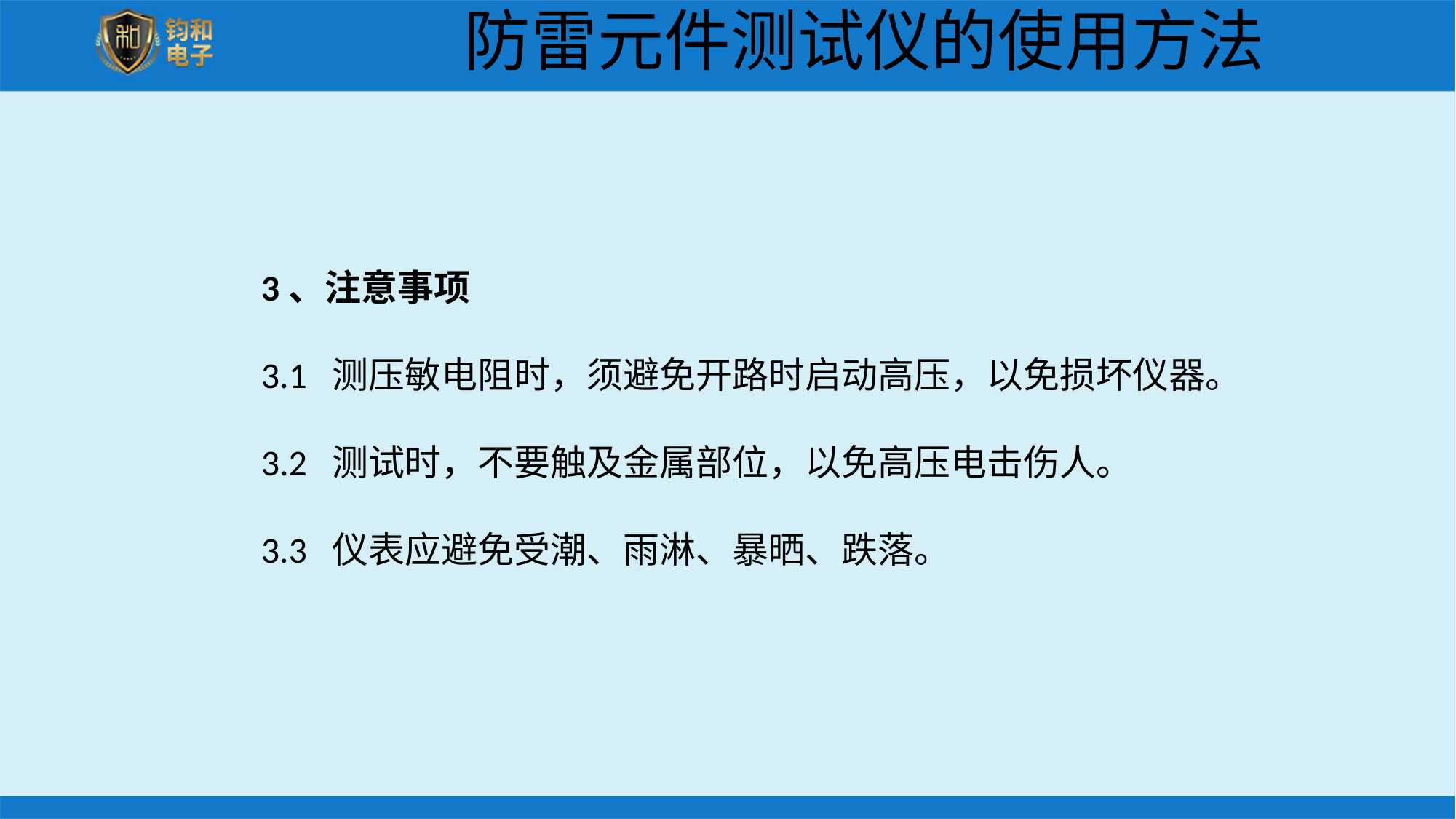

# 防雷元件测试仪的使用方法
3、注意事项
3.1  测压敏电阻时，须避免开路时启动高压，以免损坏仪器。
3.2  测试时，不要触及金属部位，以免高压电击伤人。
3.3  仪表应避免受潮、雨淋、暴晒、跌落。